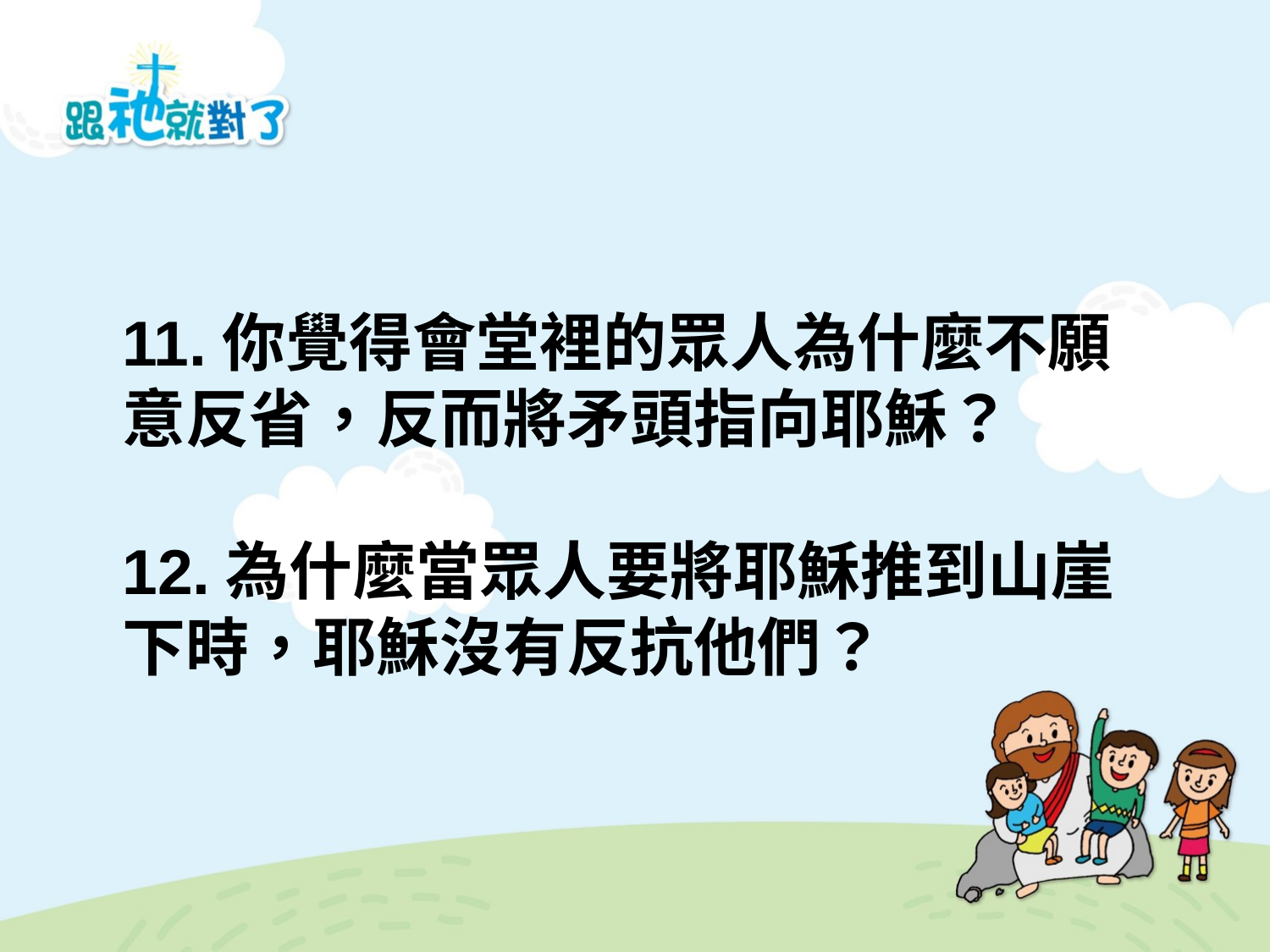

11.你覺得會堂裡的眾人為什麼不願意反省，反而將矛頭指向耶穌？

12.為什麼當眾人要將耶穌推到山崖下時，耶穌沒有反抗他們？